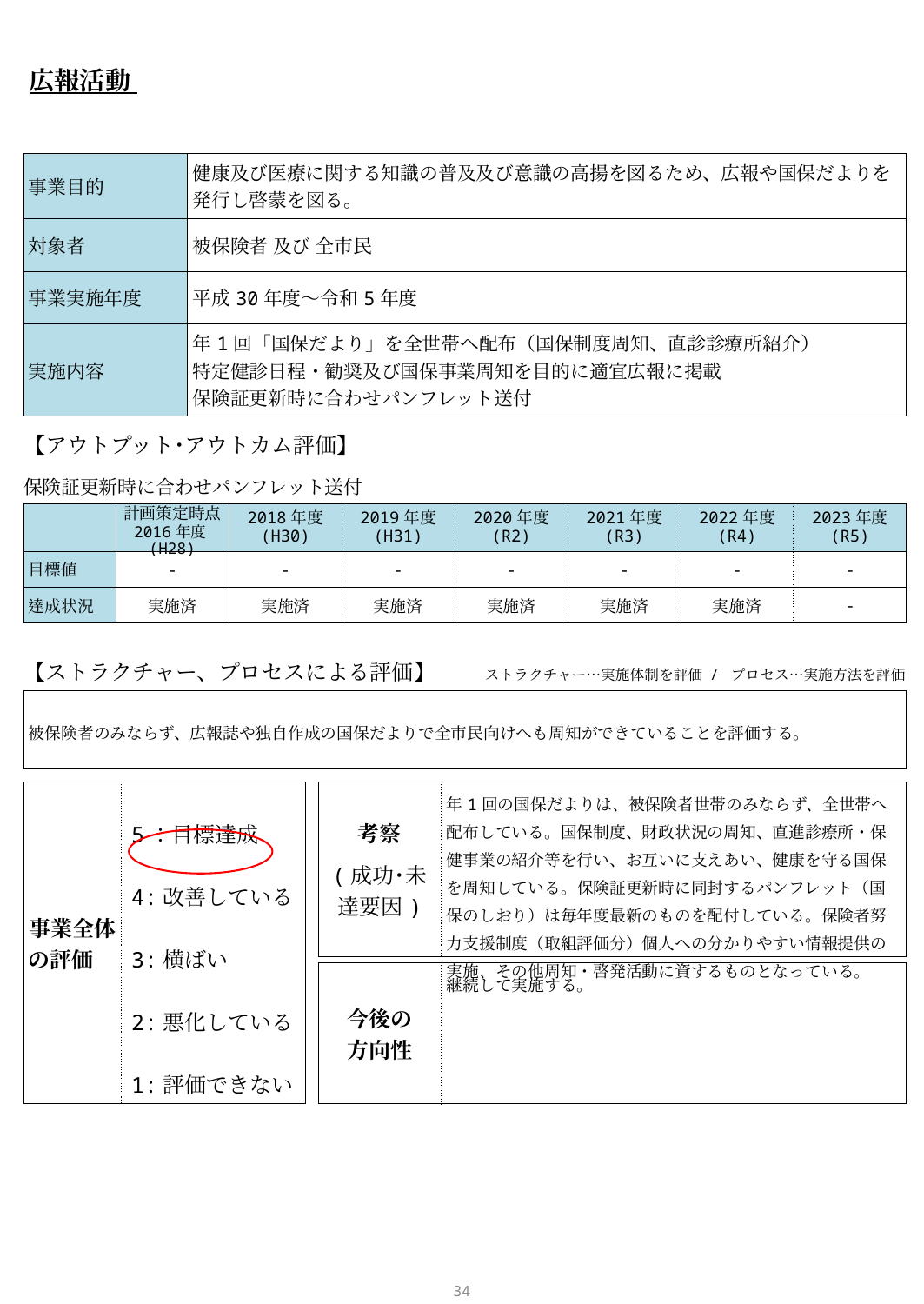

広報活動
| 事業目的 | 健康及び医療に関する知識の普及及び意識の高揚を図るため、広報や国保だよりを発行し啓蒙を図る。 |
| --- | --- |
| 対象者 | 被保険者 及び 全市民 |
| 事業実施年度 | 平成30年度～令和5年度 |
| 実施内容 | 年1回「国保だより」を全世帯へ配布（国保制度周知、直診診療所紹介） 特定健診日程・勧奨及び国保事業周知を目的に適宜広報に掲載 保険証更新時に合わせパンフレット送付 |
【アウトプット･アウトカム評価】
保険証更新時に合わせパンフレット送付
|  | 計画策定時点 2016年度(H28) | 2018年度 (H30) | 2019年度 (H31) | 2020年度 (R2) | 2021年度 (R3) | 2022年度 (R4) | 2023年度 (R5) |
| --- | --- | --- | --- | --- | --- | --- | --- |
| 目標値 | - | - | - | - | - | - | - |
| 達成状況 | 実施済 | 実施済 | 実施済 | 実施済 | 実施済 | 実施済 | - |
ストラクチャー…実施体制を評価 / プロセス…実施方法を評価
【ストラクチャー、プロセスによる評価】

| 被保険者のみならず、広報誌や独自作成の国保だよりで全市民向けへも周知ができていることを評価する。 |
| --- |
| 考察 (成功･未達要因) | 年1回の国保だよりは、被保険者世帯のみならず、全世帯へ配布している。国保制度、財政状況の周知、直進診療所・保健事業の紹介等を行い、お互いに支えあい、健康を守る国保を周知している。保険証更新時に同封するパンフレット（国保のしおり）は毎年度最新のものを配付している。保険者努力支援制度（取組評価分）個人への分かりやすい情報提供の実施、その他周知・啓発活動に資するものとなっている。 |
| --- | --- |
| 事業全体 の評価 | 5：目標達成 4:改善している 3:横ばい 2:悪化している 1:評価できない |
| --- | --- |

| 今後の 方向性 | 継続して実施する。 |
| --- | --- |
34